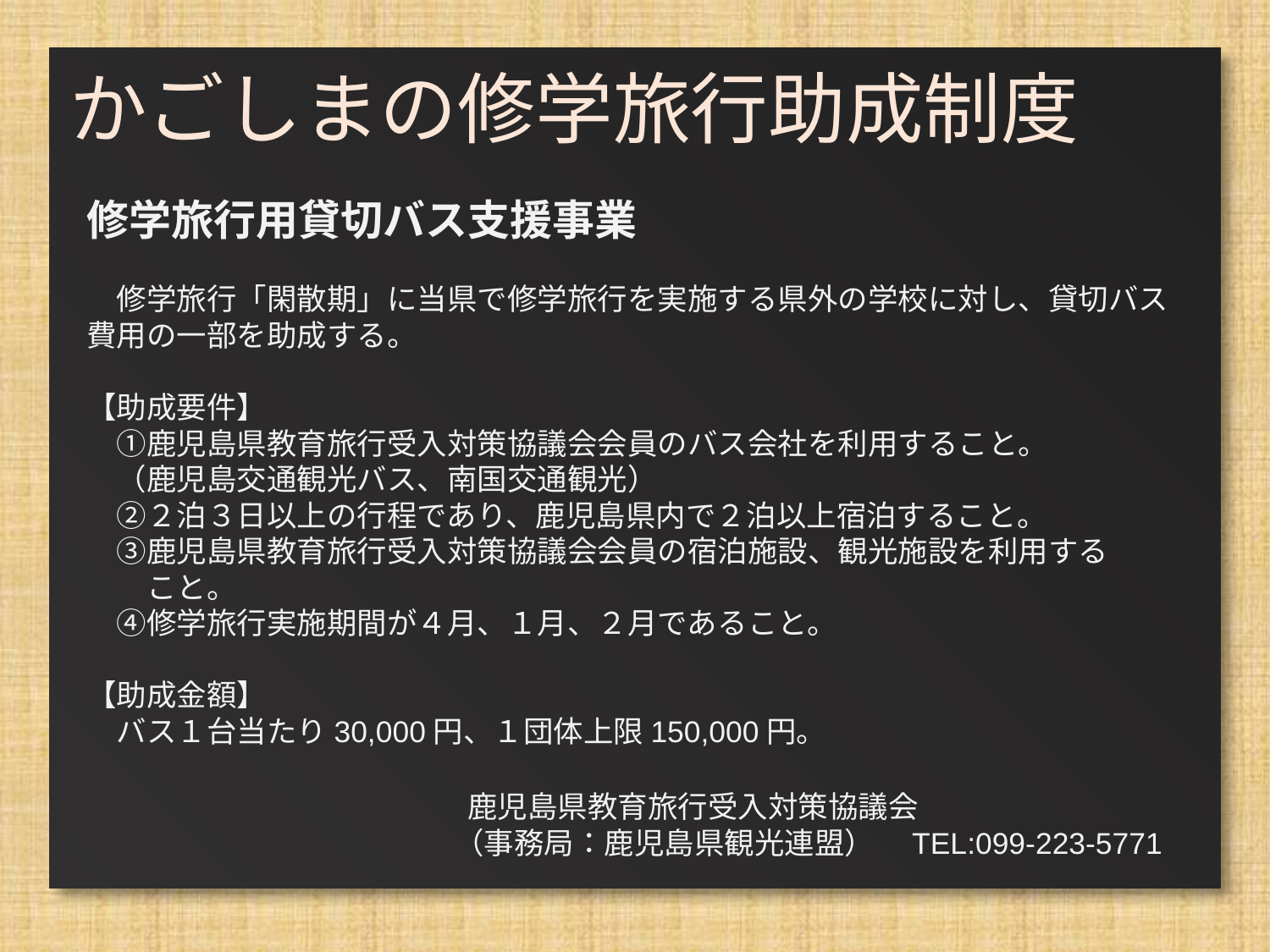

かごしまの修学旅行助成制度
修学旅行用貸切バス支援事業

　修学旅行「閑散期」に当県で修学旅行を実施する県外の学校に対し、貸切バス費用の一部を助成する。

【助成要件】
　①鹿児島県教育旅行受入対策協議会会員のバス会社を利用すること。
　（鹿児島交通観光バス、南国交通観光）
　②２泊３日以上の行程であり、鹿児島県内で２泊以上宿泊すること。
　③鹿児島県教育旅行受入対策協議会会員の宿泊施設、観光施設を利用する
　　こと。
　④修学旅行実施期間が４月、１月、２月であること。

【助成金額】
　バス１台当たり30,000円、１団体上限150,000円。

　　　　　　　　　　　　鹿児島県教育旅行受入対策協議会
　　　　　　　　　　　　 （事務局：鹿児島県観光連盟）　TEL:099-223-5771